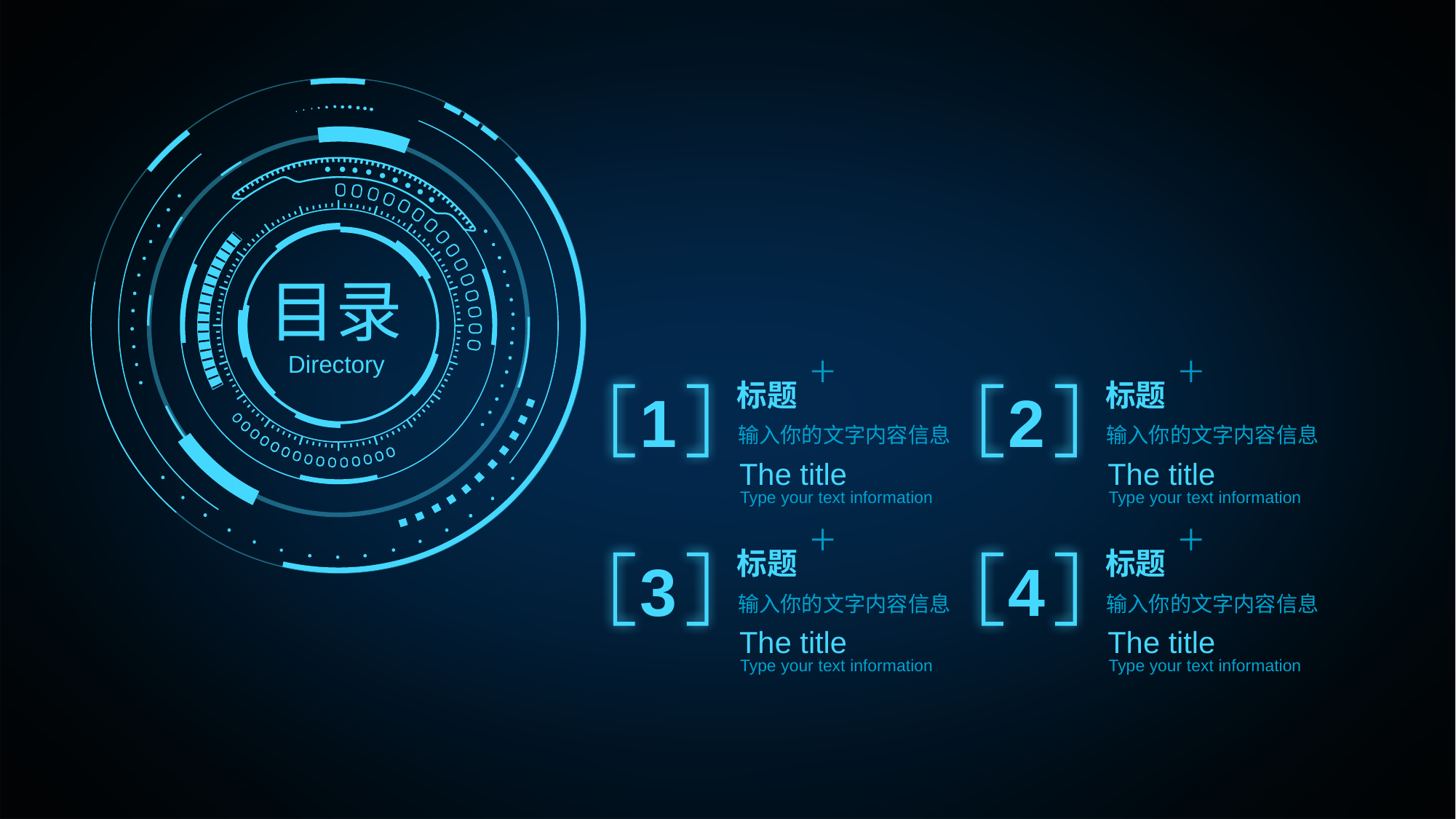

目录
Directory

标题
标题
1

2

输入你的文字内容信息
输入你的文字内容信息
The title
The title
Type your text information
Type your text information

标题
标题
3

4

输入你的文字内容信息
输入你的文字内容信息
The title
The title
Type your text information
Type your text information